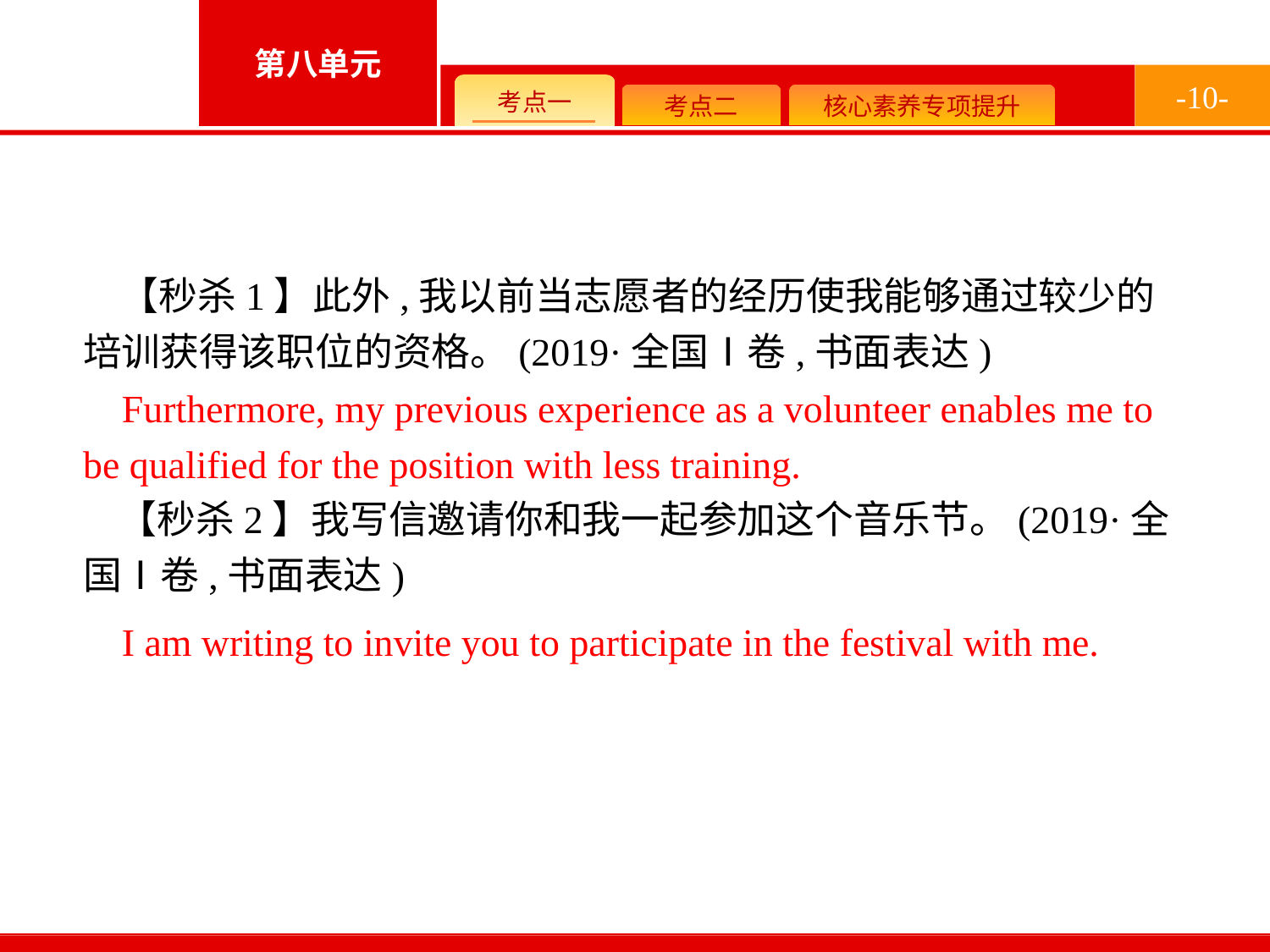

-10-
【秒杀1】此外,我以前当志愿者的经历使我能够通过较少的培训获得该职位的资格。(2019·全国Ⅰ卷,书面表达)

【秒杀2】我写信邀请你和我一起参加这个音乐节。(2019·全国Ⅰ卷,书面表达)
Furthermore, my previous experience as a volunteer enables me to be qualified for the position with less training.
I am writing to invite you to participate in the festival with me.